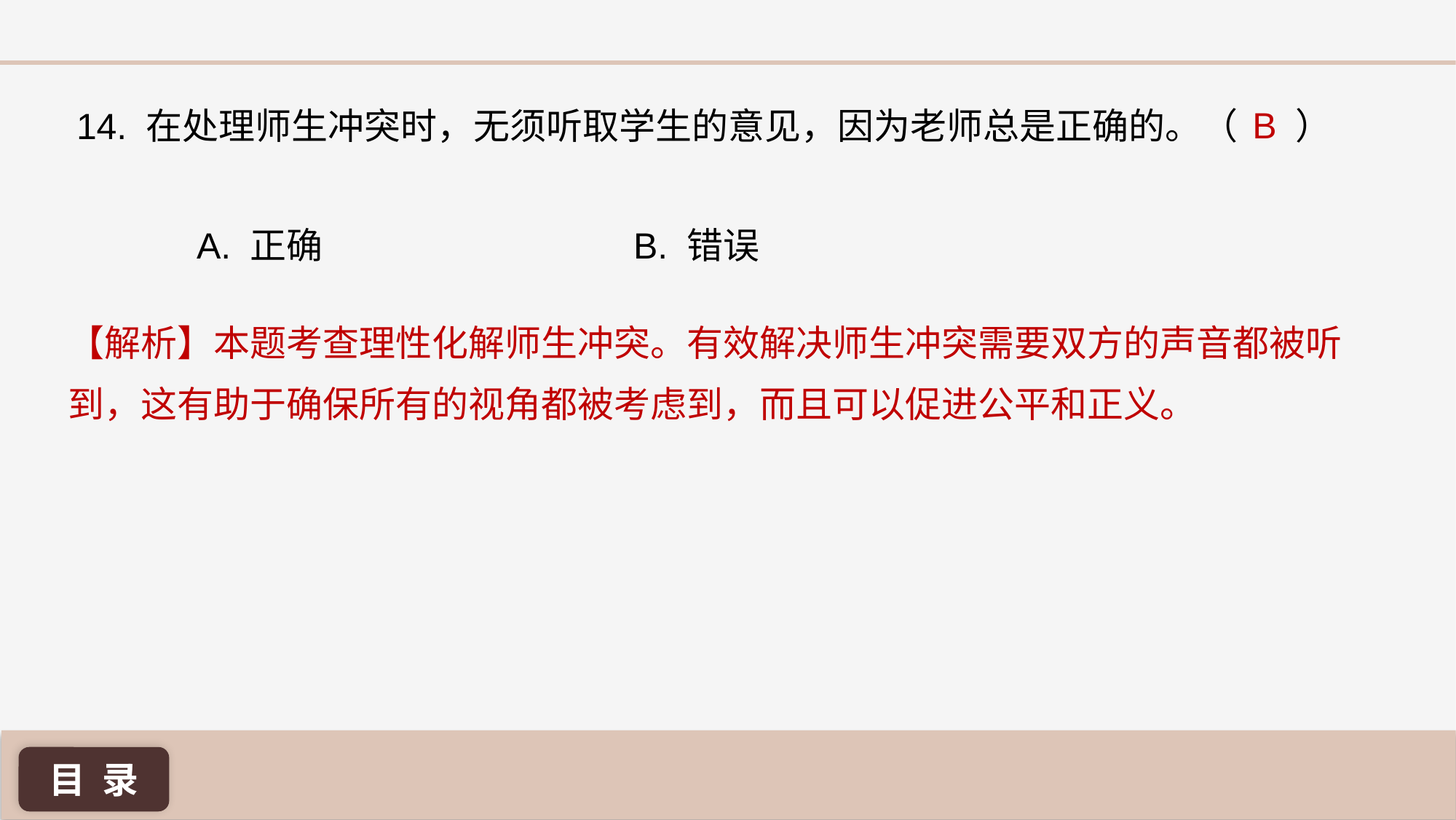

B
14. 在处理师生冲突时，无须听取学生的意见，因为老师总是正确的。（       ）
A. 正确 			B. 错误
【解析】本题考查理性化解师生冲突。有效解决师生冲突需要双方的声音都被听到，这有助于确保所有的视角都被考虑到，而且可以促进公平和正义。